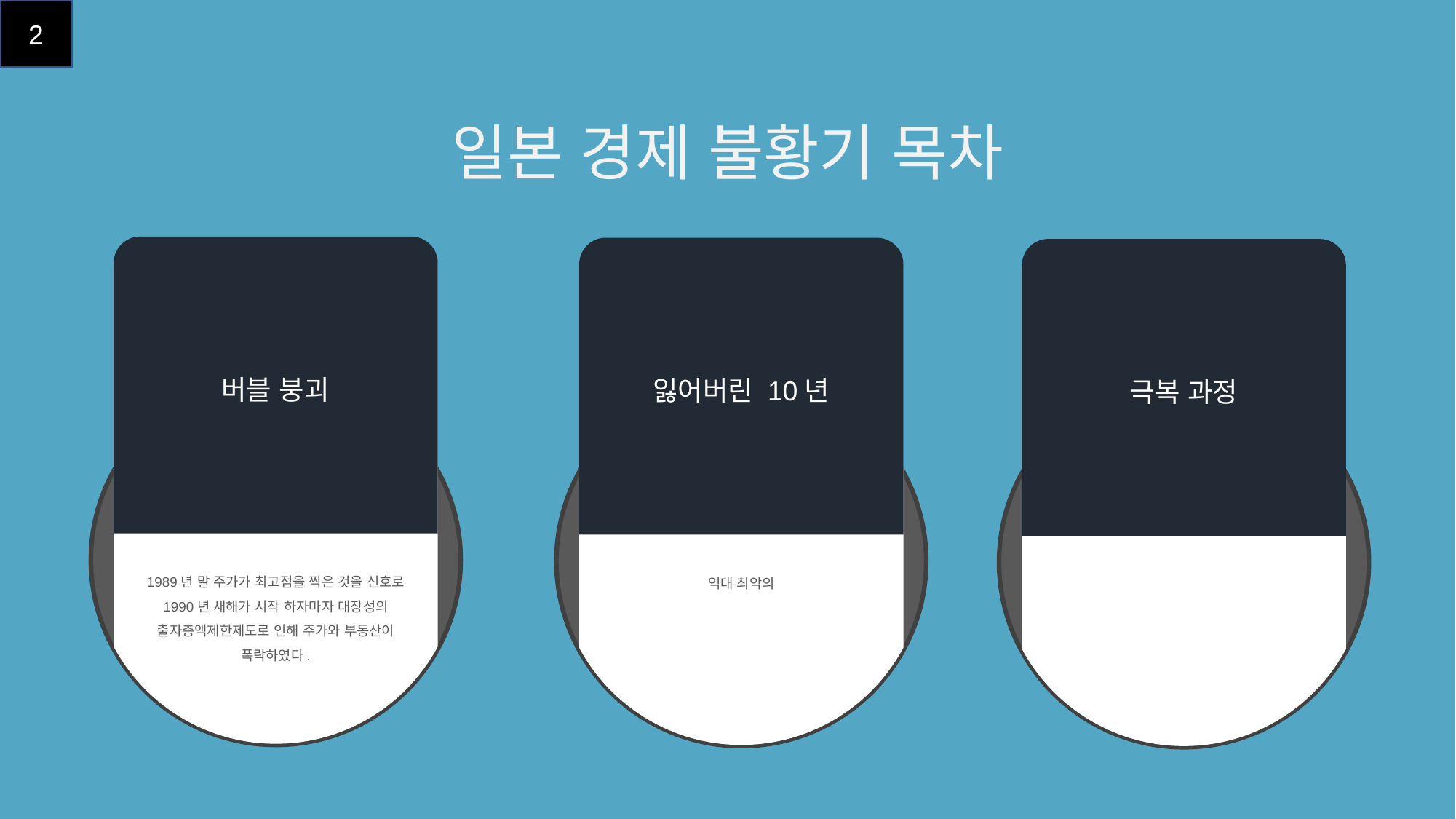

2
일본 경제 불황기 목차
버블 붕괴

잃어버린 10년

역대 최악의
극복 과정

1989년 말 주가가 최고점을 찍은 것을 신호로 1990년 새해가 시작 하자마자 대장성의 출자총액제한제도로 인해 주가와 부동산이 폭락하였다.